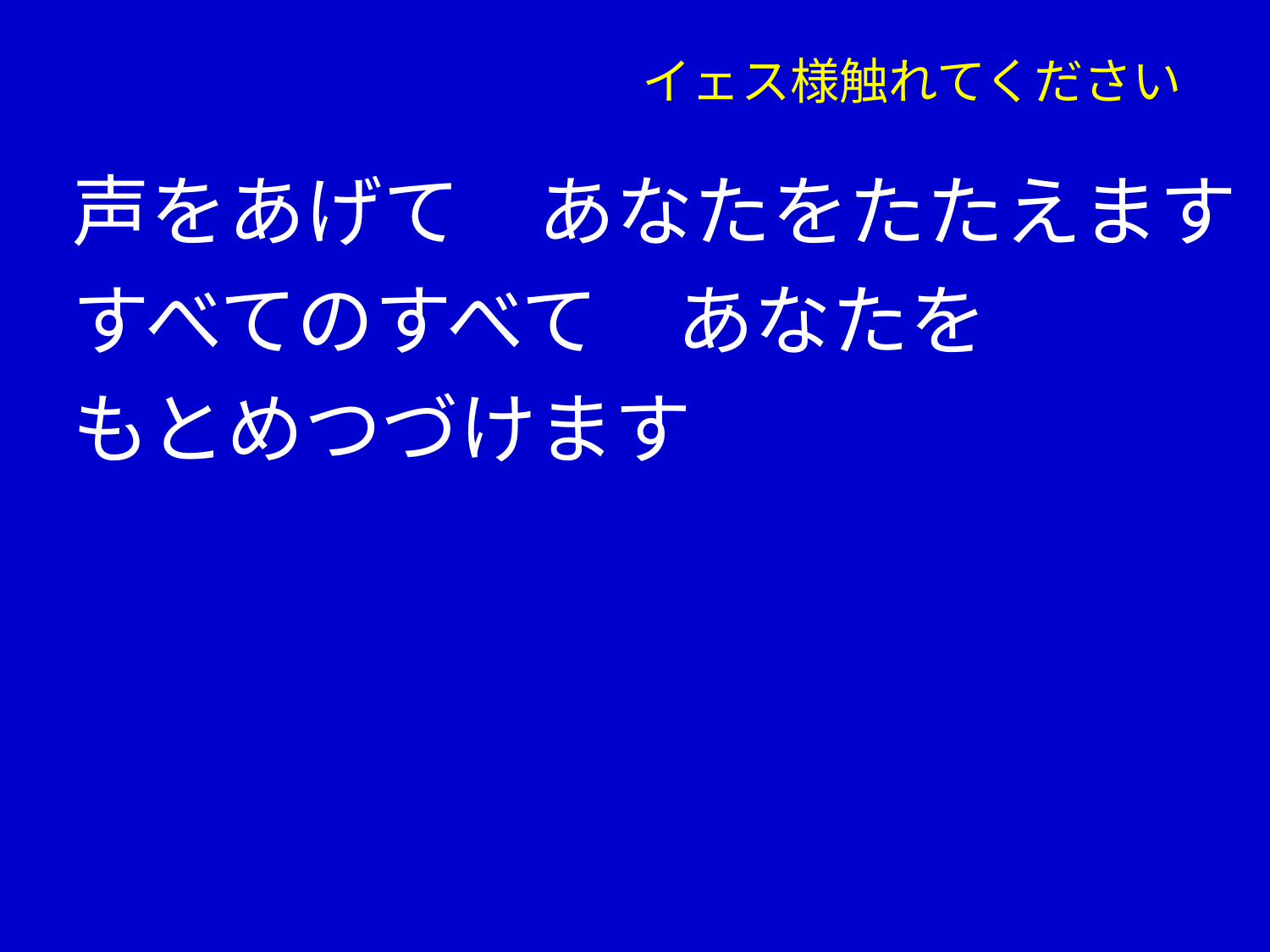

# イェス様触れてください
声をあげて　あなたをたたえます
すべてのすべて　あなたを
もとめつづけます